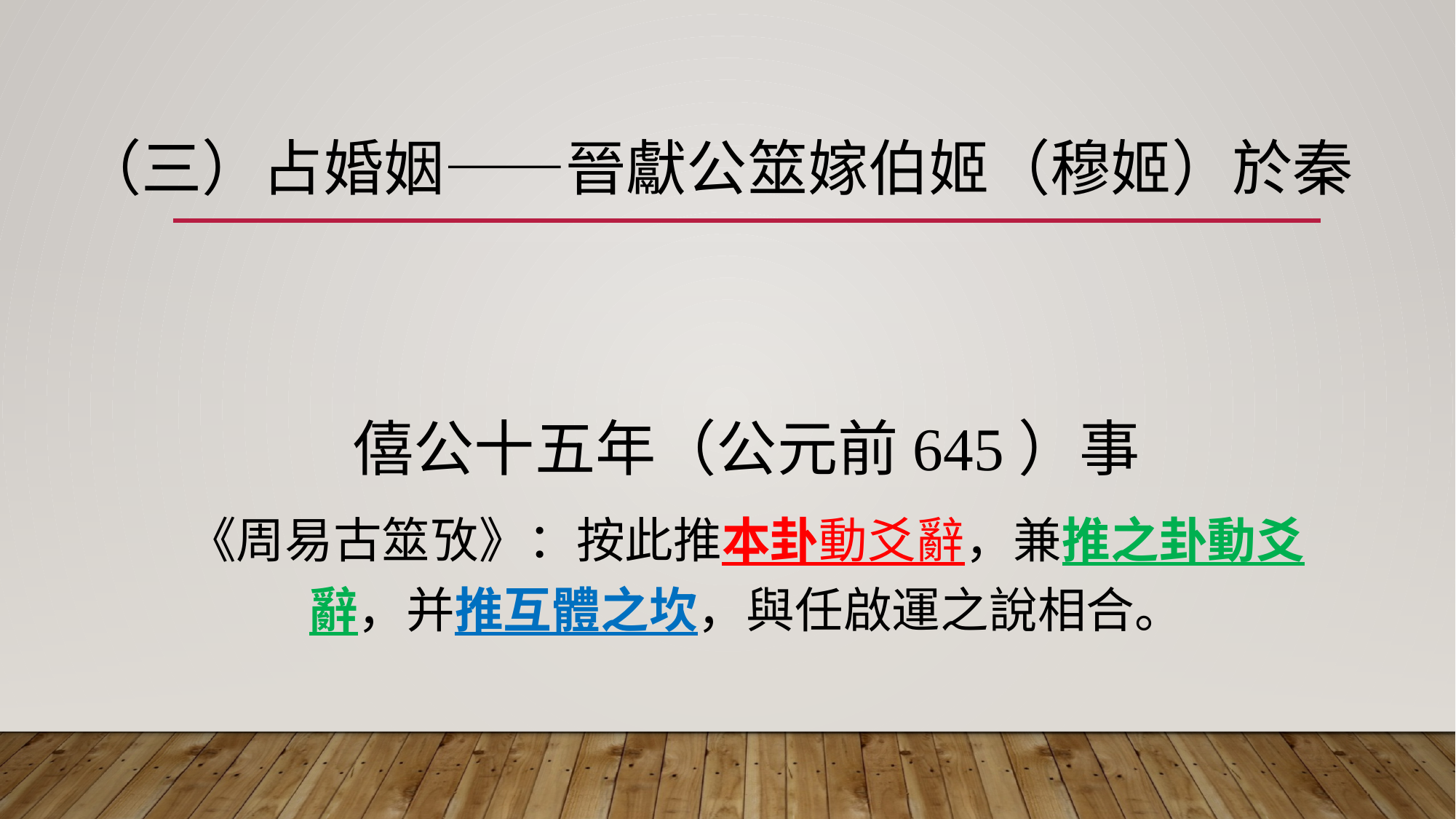

# （三）占婚姻——晉獻公筮嫁伯姬（穆姬）於秦

僖公十五年（公元前645）事
《周易古筮攷》：按此推本卦動爻辭，兼推之卦動爻辭，并推互體之坎，與任啟運之說相合。